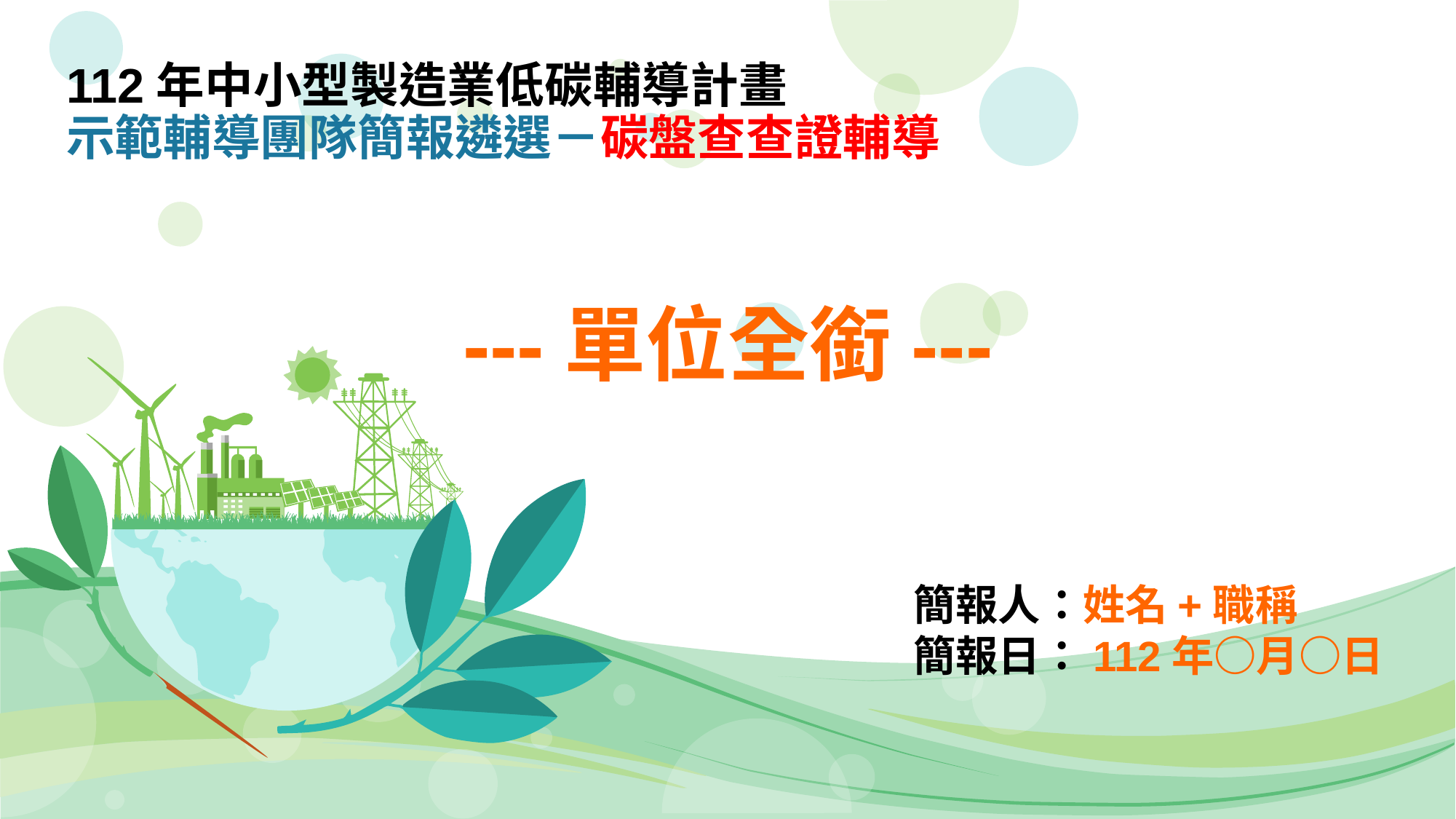

112年中小型製造業低碳輔導計畫
示範輔導團隊簡報遴選－碳盤查查證輔導

---單位全銜---

簡報人：姓名+職稱
簡報日：112年○月○日